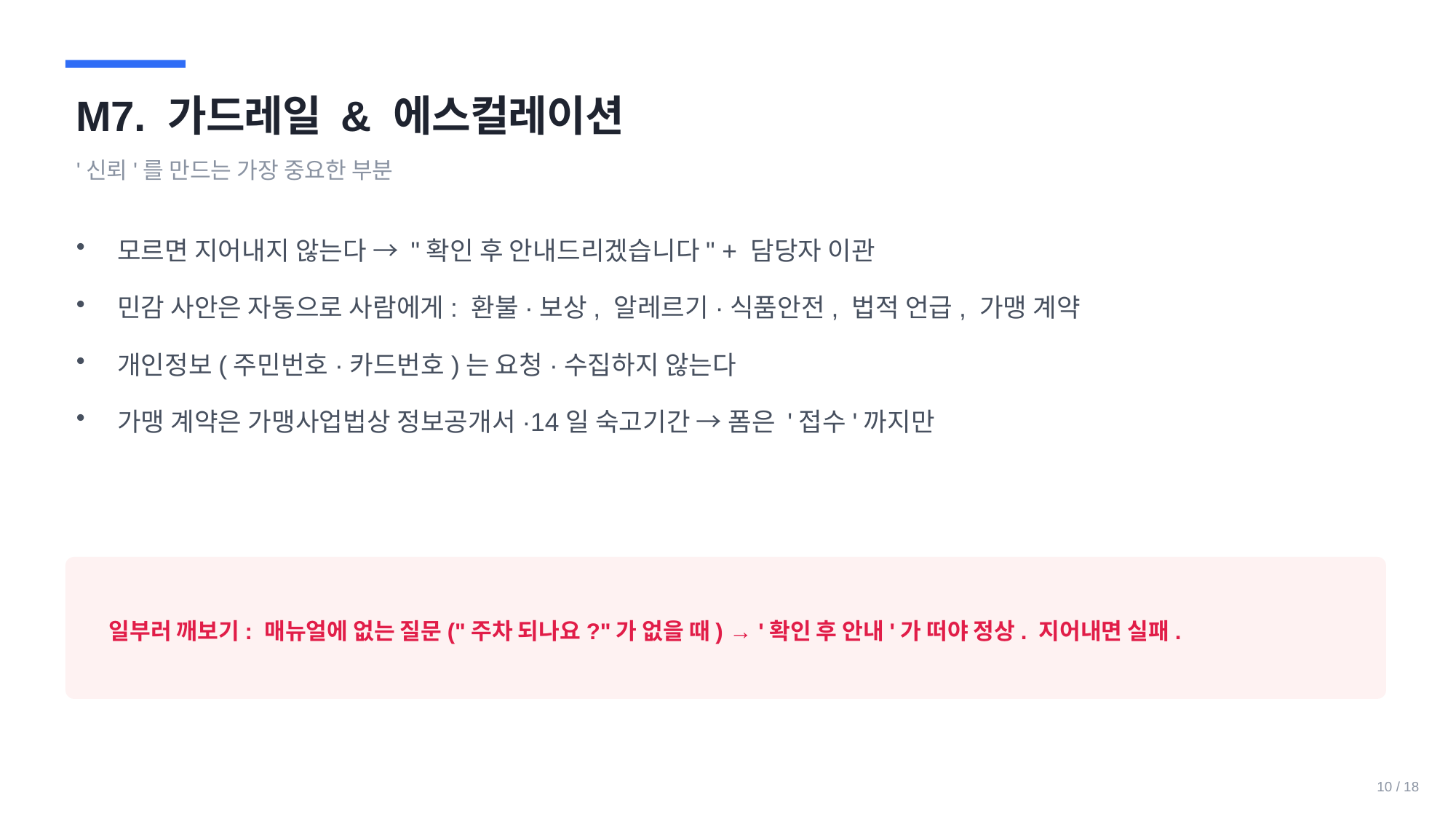

M7. 가드레일 & 에스컬레이션
'신뢰'를 만드는 가장 중요한 부분
모르면 지어내지 않는다 → "확인 후 안내드리겠습니다" + 담당자 이관
민감 사안은 자동으로 사람에게: 환불·보상, 알레르기·식품안전, 법적 언급, 가맹 계약
개인정보(주민번호·카드번호)는 요청·수집하지 않는다
가맹 계약은 가맹사업법상 정보공개서·14일 숙고기간 → 폼은 '접수'까지만

일부러 깨보기: 매뉴얼에 없는 질문("주차 되나요?"가 없을 때) → '확인 후 안내'가 떠야 정상. 지어내면 실패.
10 / 18